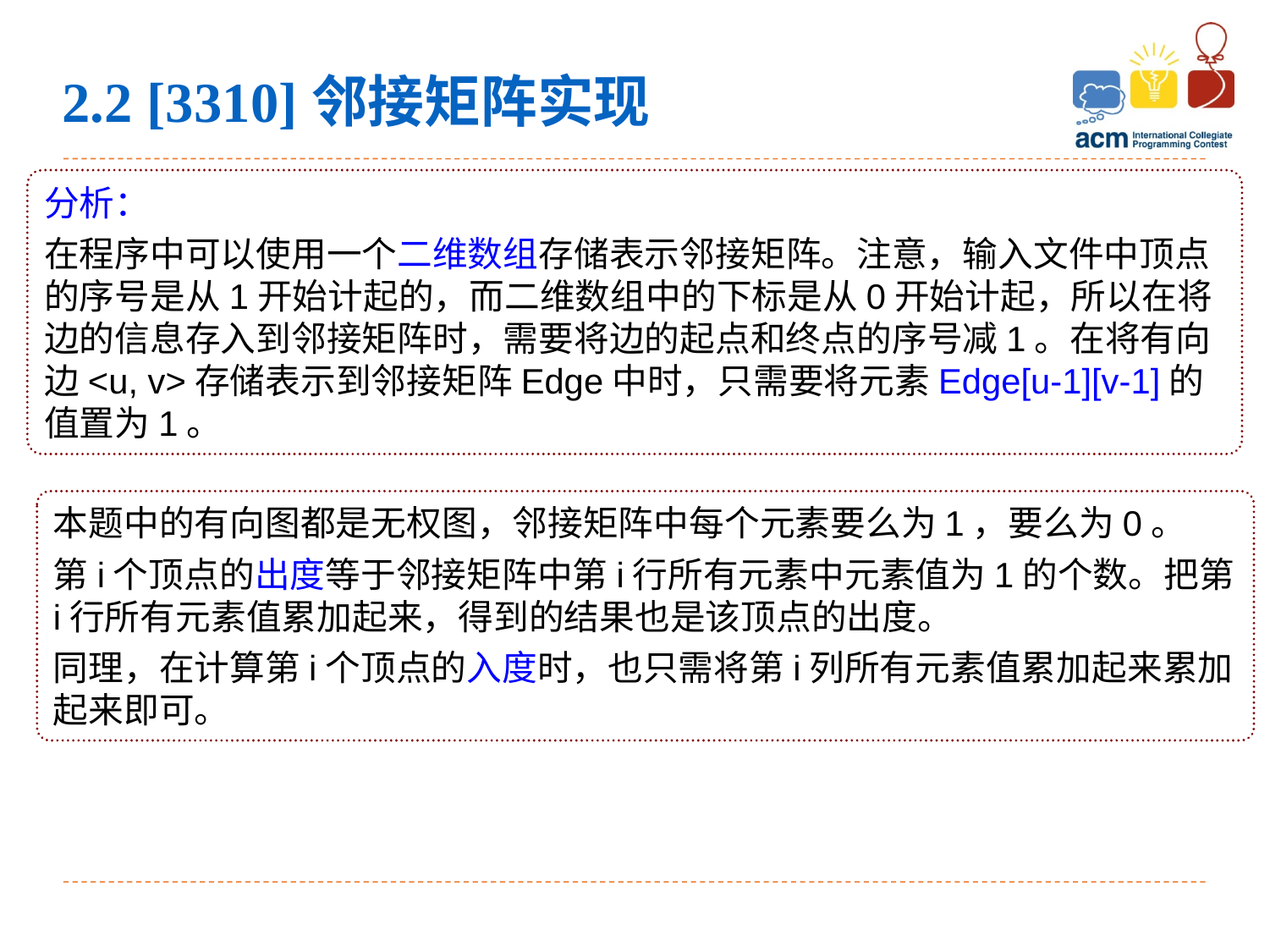

2.2 [3310]邻接矩阵实现
分析：
在程序中可以使用一个二维数组存储表示邻接矩阵。注意，输入文件中顶点的序号是从1开始计起的，而二维数组中的下标是从0开始计起，所以在将边的信息存入到邻接矩阵时，需要将边的起点和终点的序号减1。在将有向边<u, v>存储表示到邻接矩阵Edge中时，只需要将元素Edge[u-1][v-1]的值置为1。
本题中的有向图都是无权图，邻接矩阵中每个元素要么为1，要么为0。
第i个顶点的出度等于邻接矩阵中第i行所有元素中元素值为1的个数。把第i行所有元素值累加起来，得到的结果也是该顶点的出度。
同理，在计算第i个顶点的入度时，也只需将第i列所有元素值累加起来累加起来即可。